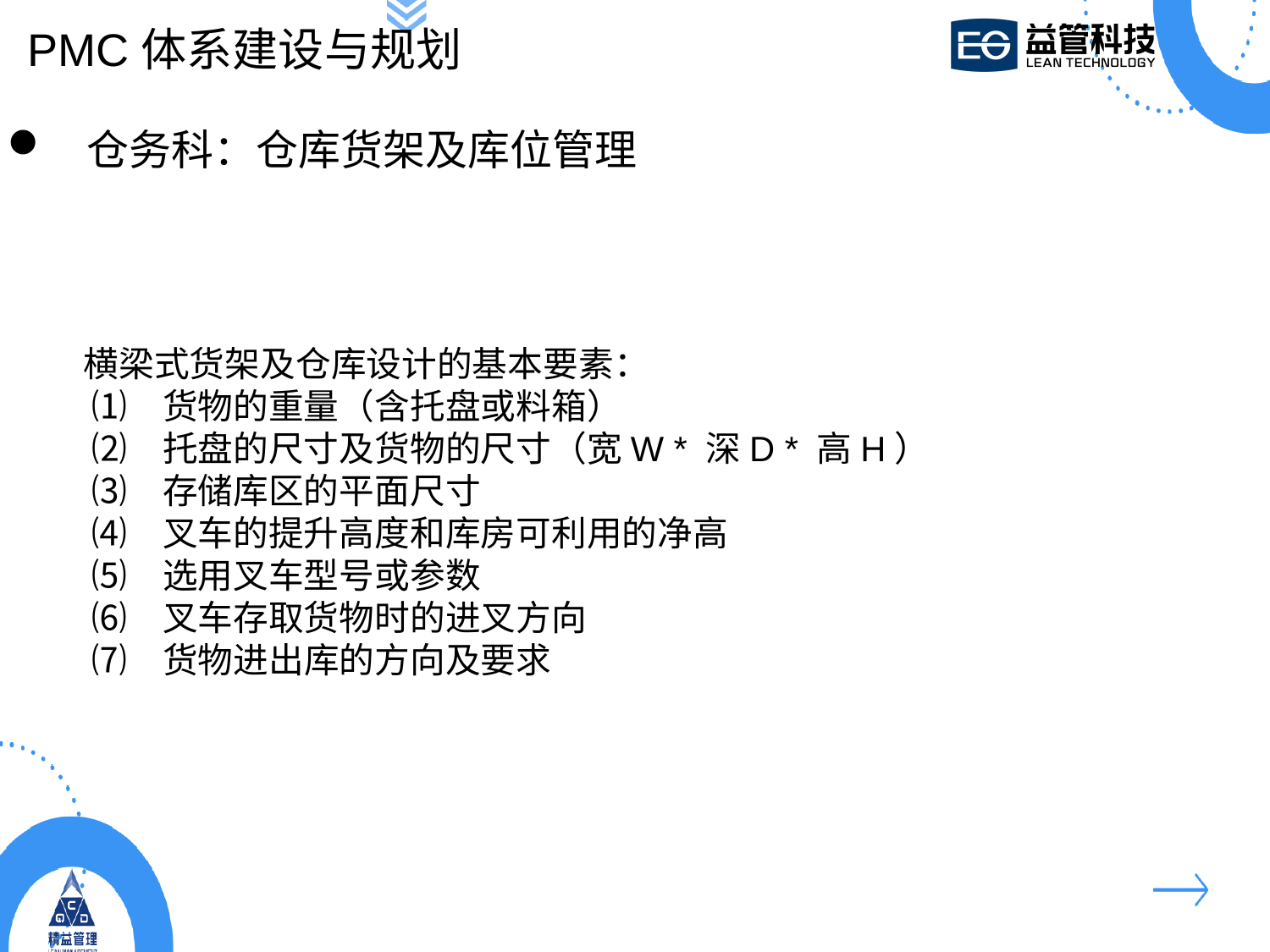

PMC体系建设与规划
仓务科：仓库货架及库位管理
        横梁式货架及仓库设计的基本要素：
⑴　货物的重量（含托盘或料箱）
⑵　托盘的尺寸及货物的尺寸（宽W * 深D * 高H）
⑶　存储库区的平面尺寸
⑷　叉车的提升高度和库房可利用的净高
⑸　选用叉车型号或参数
⑹　叉车存取货物时的进叉方向
⑺　货物进出库的方向及要求